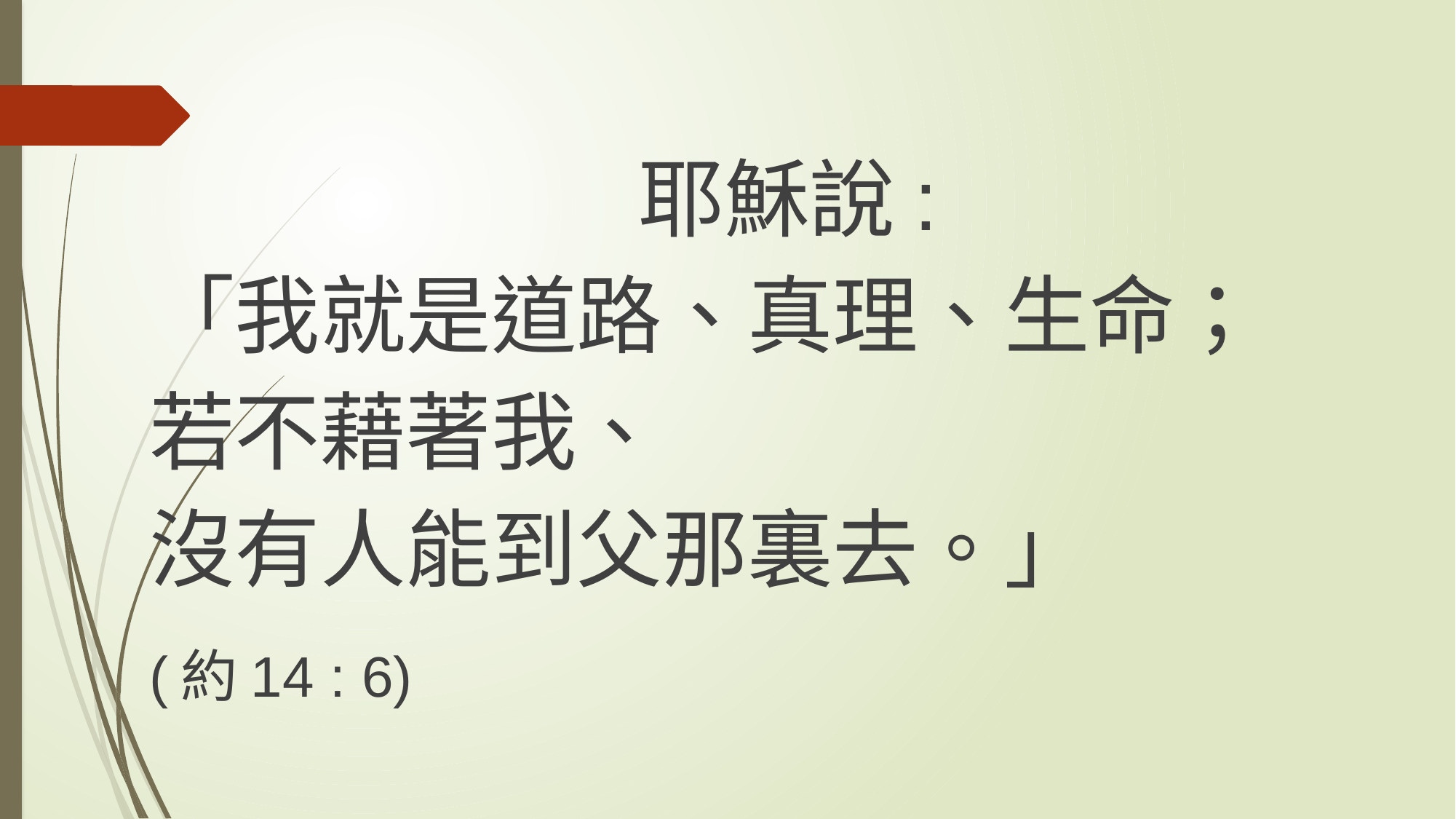

耶穌說:
	「我就是道路、真理、生命；
			若不藉著我、
			沒有人能到父那裏去。」
																				(約14 : 6)